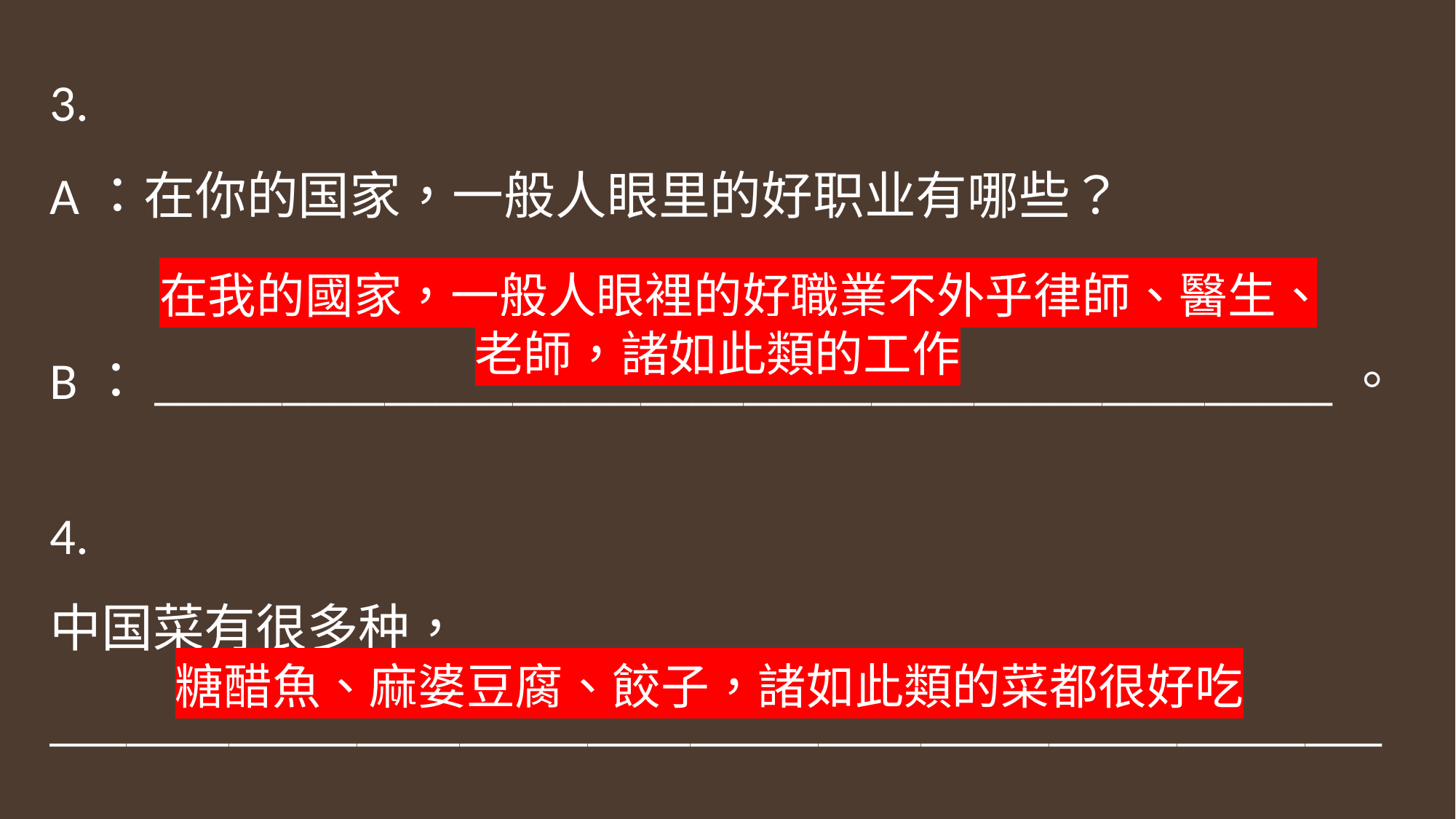

3.
A：在你的国家，一般人眼里的好职业有哪些？

B：______________________________________________。
在我的國家，一般人眼裡的好職業不外乎律師、醫生、老師，諸如此類的工作
4.
中国菜有很多种，
____________________________________________________。
糖醋魚、麻婆豆腐、餃子，諸如此類的菜都很好吃